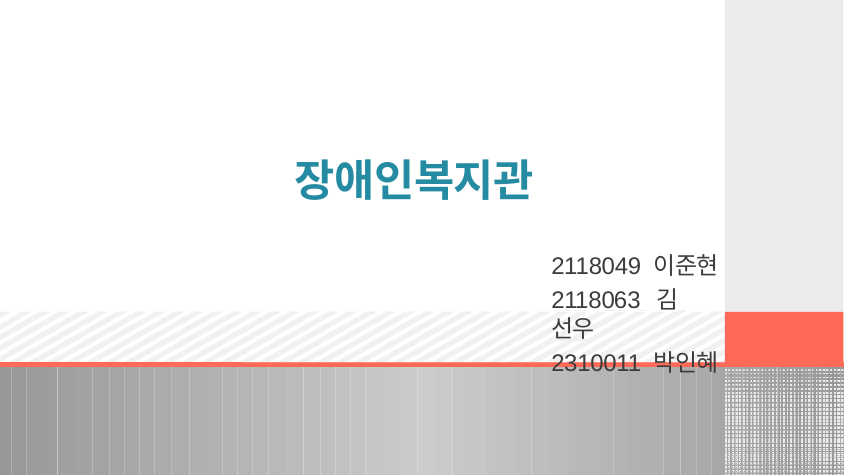

# 장애인복지관
2118049 이준현
2118063 김  선우
2310011 박인혜